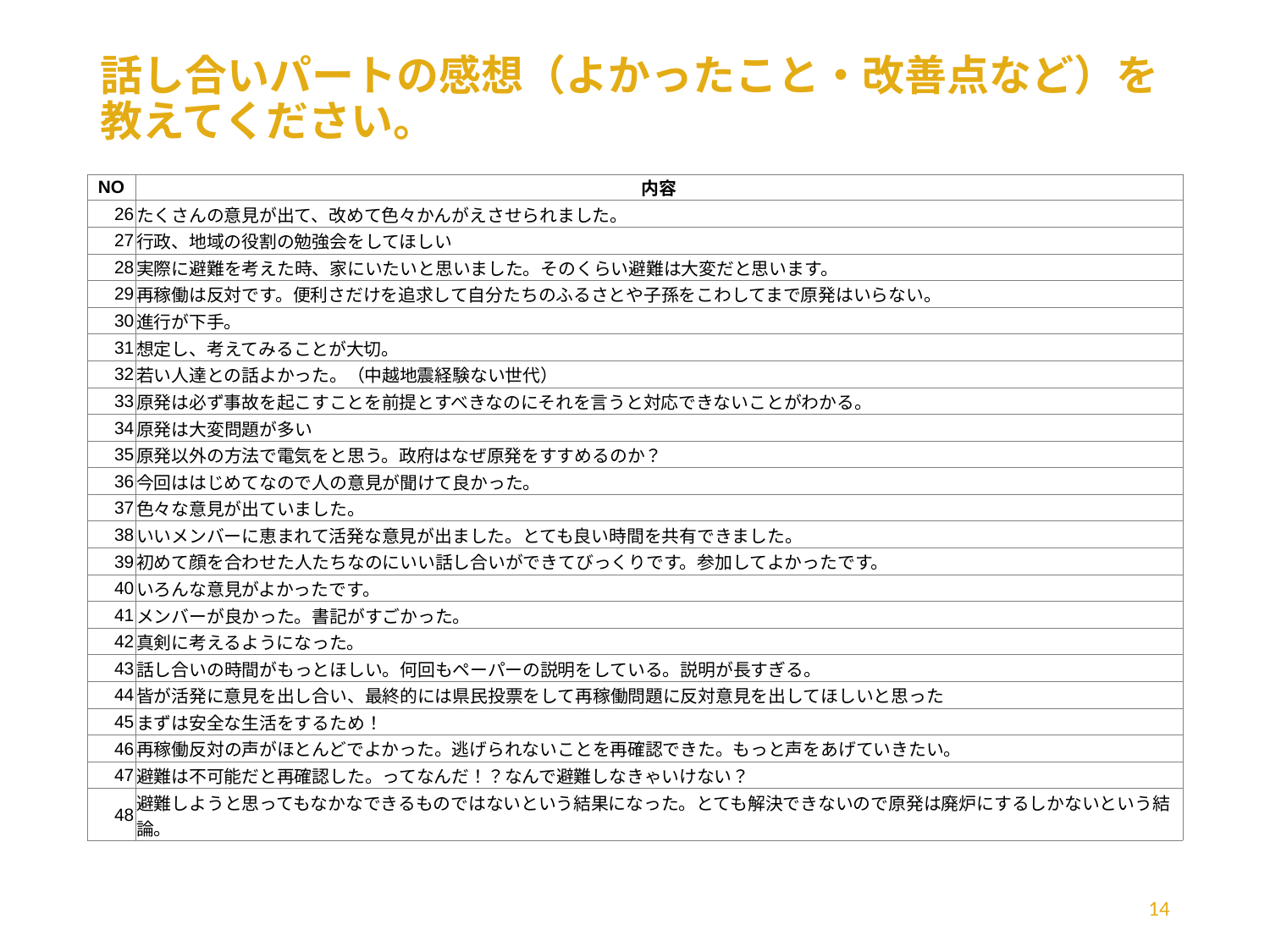

# 話し合いパートの感想（よかったこと・改善点など）を教えてください。
| NO | 内容 |
| --- | --- |
| 26 | たくさんの意見が出て、改めて色々かんがえさせられました。 |
| 27 | 行政、地域の役割の勉強会をしてほしい |
| 28 | 実際に避難を考えた時、家にいたいと思いました。そのくらい避難は大変だと思います。 |
| 29 | 再稼働は反対です。便利さだけを追求して自分たちのふるさとや子孫をこわしてまで原発はいらない。 |
| 30 | 進行が下手。 |
| 31 | 想定し、考えてみることが大切。 |
| 32 | 若い人達との話よかった。（中越地震経験ない世代） |
| 33 | 原発は必ず事故を起こすことを前提とすべきなのにそれを言うと対応できないことがわかる。 |
| 34 | 原発は大変問題が多い |
| 35 | 原発以外の方法で電気をと思う。政府はなぜ原発をすすめるのか？ |
| 36 | 今回ははじめてなので人の意見が聞けて良かった。 |
| 37 | 色々な意見が出ていました。 |
| 38 | いいメンバーに恵まれて活発な意見が出ました。とても良い時間を共有できました。 |
| 39 | 初めて顔を合わせた人たちなのにいい話し合いができてびっくりです。参加してよかったです。 |
| 40 | いろんな意見がよかったです。 |
| 41 | メンバーが良かった。書記がすごかった。 |
| 42 | 真剣に考えるようになった。 |
| 43 | 話し合いの時間がもっとほしい。何回もペーパーの説明をしている。説明が長すぎる。 |
| 44 | 皆が活発に意見を出し合い、最終的には県民投票をして再稼働問題に反対意見を出してほしいと思った |
| 45 | まずは安全な生活をするため！ |
| 46 | 再稼働反対の声がほとんどでよかった。逃げられないことを再確認できた。もっと声をあげていきたい。 |
| 47 | 避難は不可能だと再確認した。ってなんだ！？なんで避難しなきゃいけない？ |
| 48 | 避難しようと思ってもなかなできるものではないという結果になった。とても解決できないので原発は廃炉にするしかないという結論。 |
14